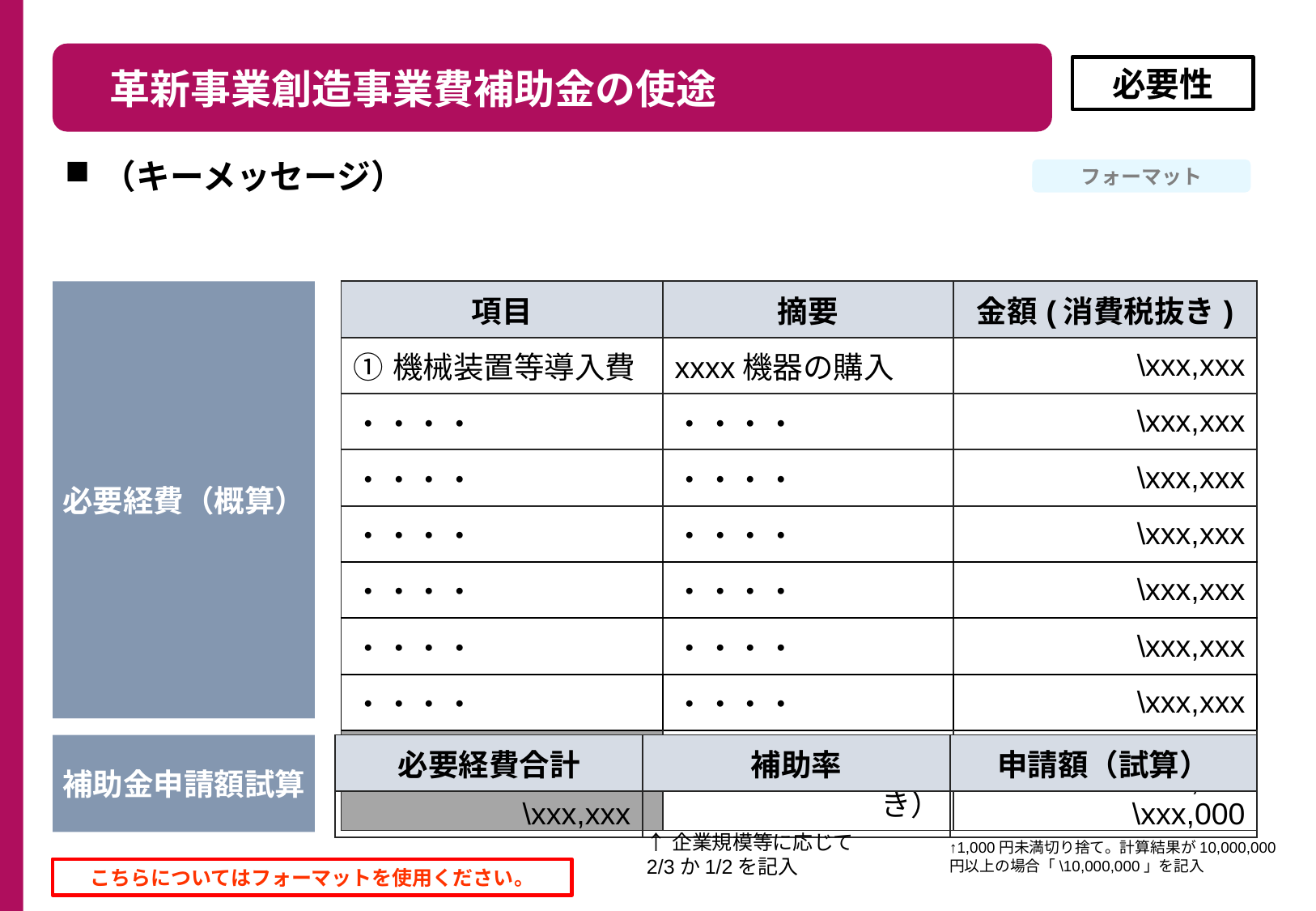

革新事業創造事業費補助金の使途
必要性
（キーメッセージ）
フォーマット
必要経費（概算）
| 項目 | 摘要 | 金額(消費税抜き) |
| --- | --- | --- |
| ①機械装置等導入費 | xxxx機器の購入 | \xxx,xxx |
| ・・・・ | ・・・・ | \xxx,xxx |
| ・・・・ | ・・・・ | \xxx,xxx |
| ・・・・ | ・・・・ | \xxx,xxx |
| ・・・・ | ・・・・ | \xxx,xxx |
| ・・・・ | ・・・・ | \xxx,xxx |
| ・・・・ | ・・・・ | \xxx,xxx |
|  | 合計（消費税抜き） | \xxx,xxx |
補助金申請額試算
| 必要経費合計 | 補助率 | 申請額（試算） |
| --- | --- | --- |
| \xxx,xxx |  | \xxx,000 |
↑企業規模等に応じて2/3か1/2を記入
↑1,000円未満切り捨て。計算結果が10,000,000円以上の場合「\10,000,000」を記入
こちらについてはフォーマットを使用ください。